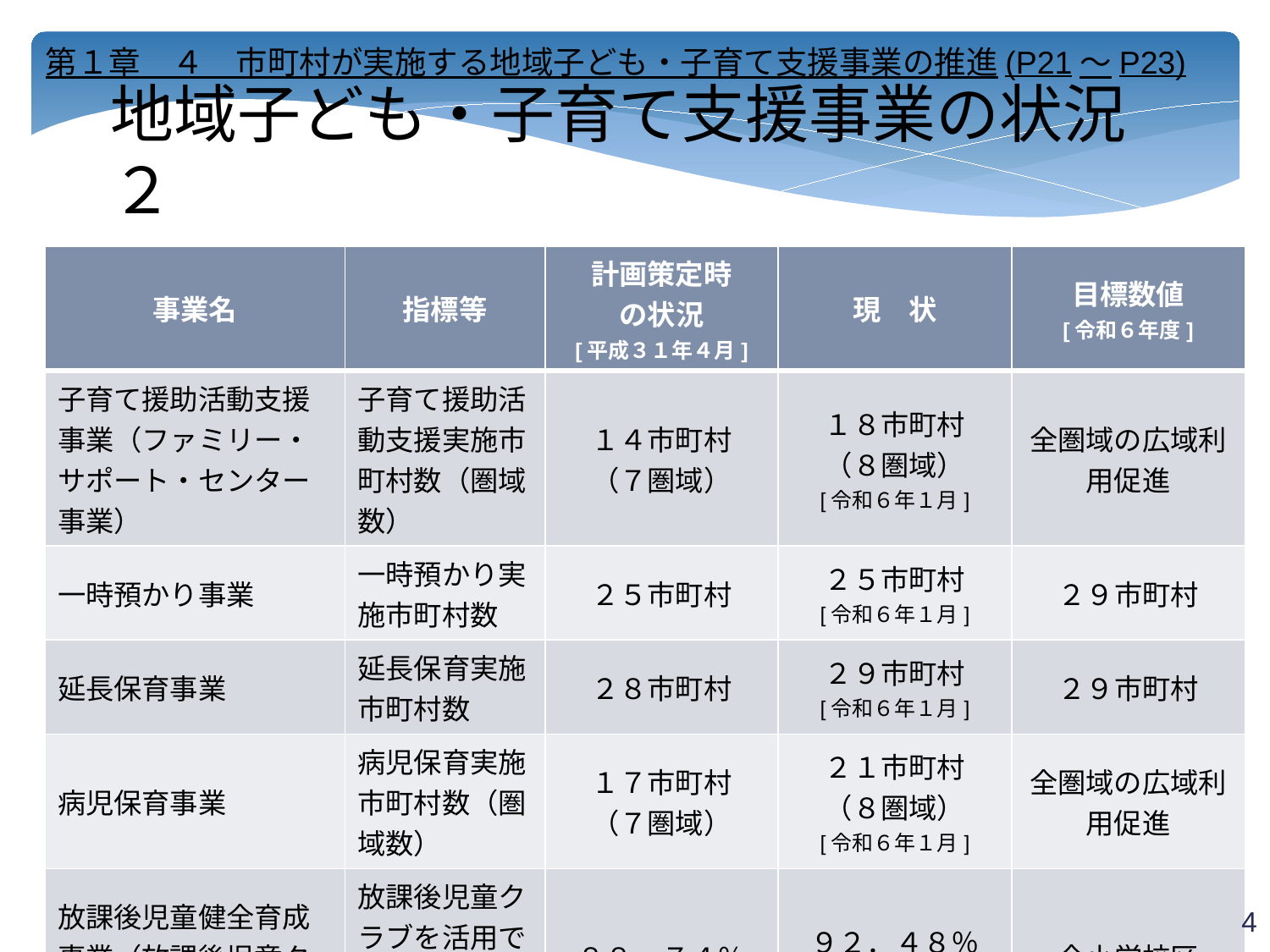

第１章　４　市町村が実施する地域子ども・子育て支援事業の推進(P21～P23)
地域子ども・子育て支援事業の状況　２
| 事業名 | 指標等 | 計画策定時 の状況 [平成３１年４月] | 現　状 | 目標数値 [令和６年度] |
| --- | --- | --- | --- | --- |
| 子育て援助活動支援事業（ファミリー・サポート・センター事業） | 子育て援助活動支援実施市町村数（圏域数） | １４市町村 （７圏域） | １８市町村 （８圏域） [令和６年１月] | 全圏域の広域利用促進 |
| 一時預かり事業 | 一時預かり実施市町村数 | ２５市町村 | ２５市町村 [令和６年１月] | ２９市町村 |
| 延長保育事業 | 延長保育実施市町村数 | ２８市町村 | ２９市町村 [令和６年１月] | ２９市町村 |
| 病児保育事業 | 病児保育実施市町村数（圏域数） | １７市町村 （７圏域） | ２１市町村 （８圏域） [令和６年１月] | 全圏域の広域利用促進 |
| 放課後児童健全育成事業（放課後児童クラブ） | 放課後児童クラブを活用できる小学校区の割合 | ８８．７４％ | ９２．４８％ [令和５年５月] | 全小学校区 |
4